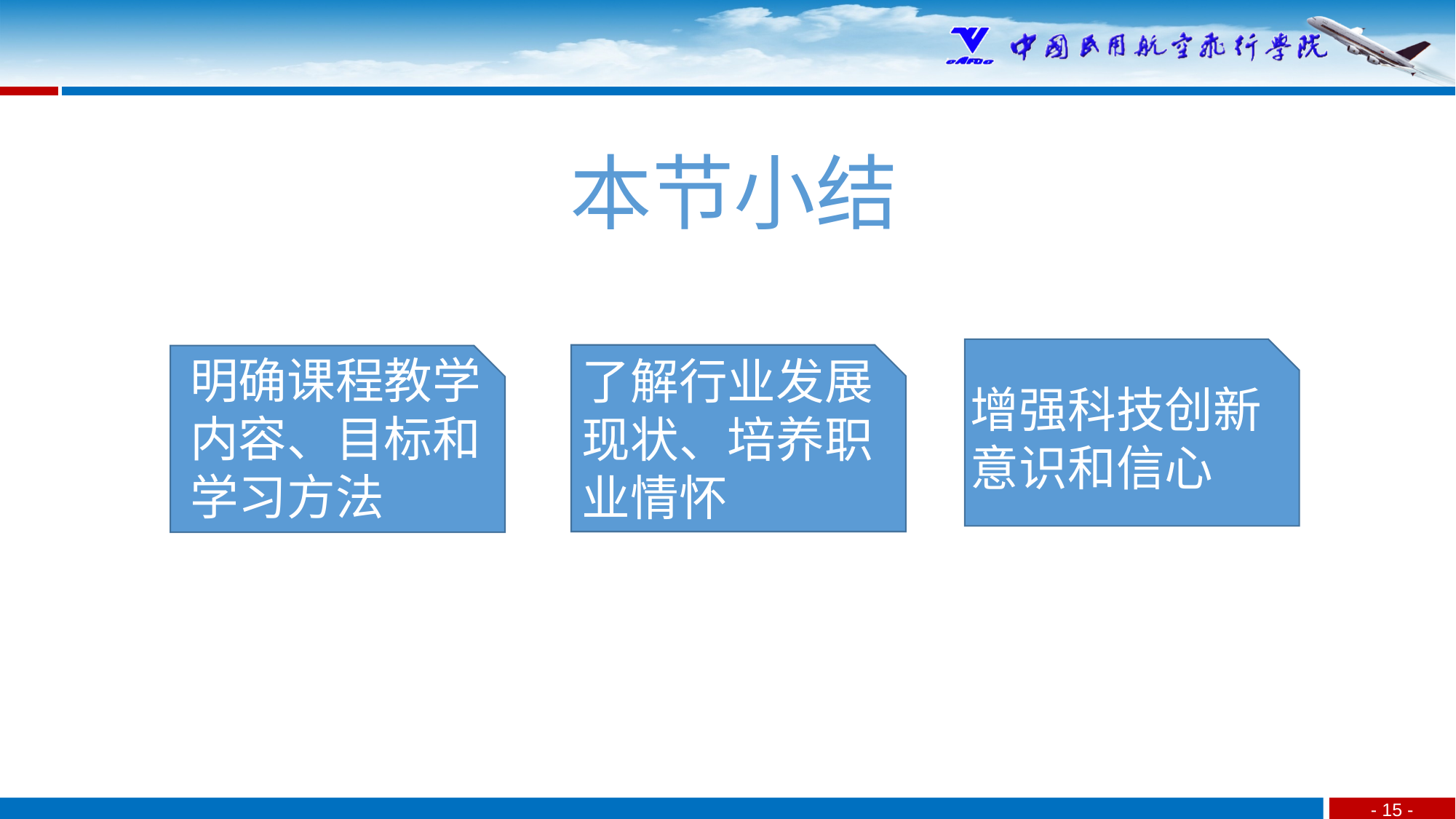

本节小结

明确课程教学内容、目标和学习方法

了解行业发展现状、培养职业情怀
增强科技创新意识和信心